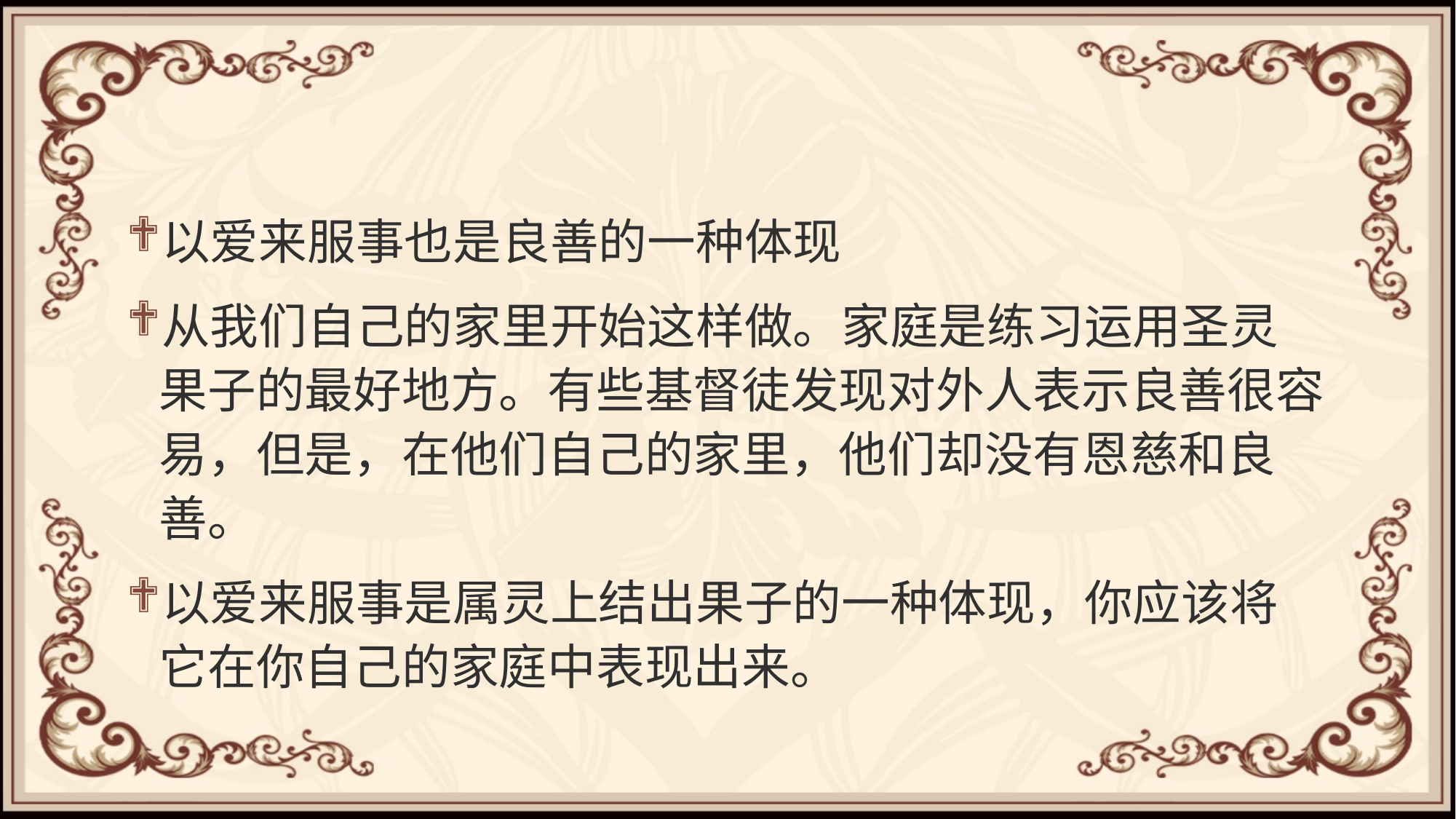

#
以爱来服事也是良善的一种体现
从我们自己的家里开始这样做。家庭是练习运用圣灵果子的最好地方。有些基督徒发现对外人表示良善很容易，但是，在他们自己的家里，他们却没有恩慈和良善。
以爱来服事是属灵上结出果子的一种体现，你应该将它在你自己的家庭中表现出来。